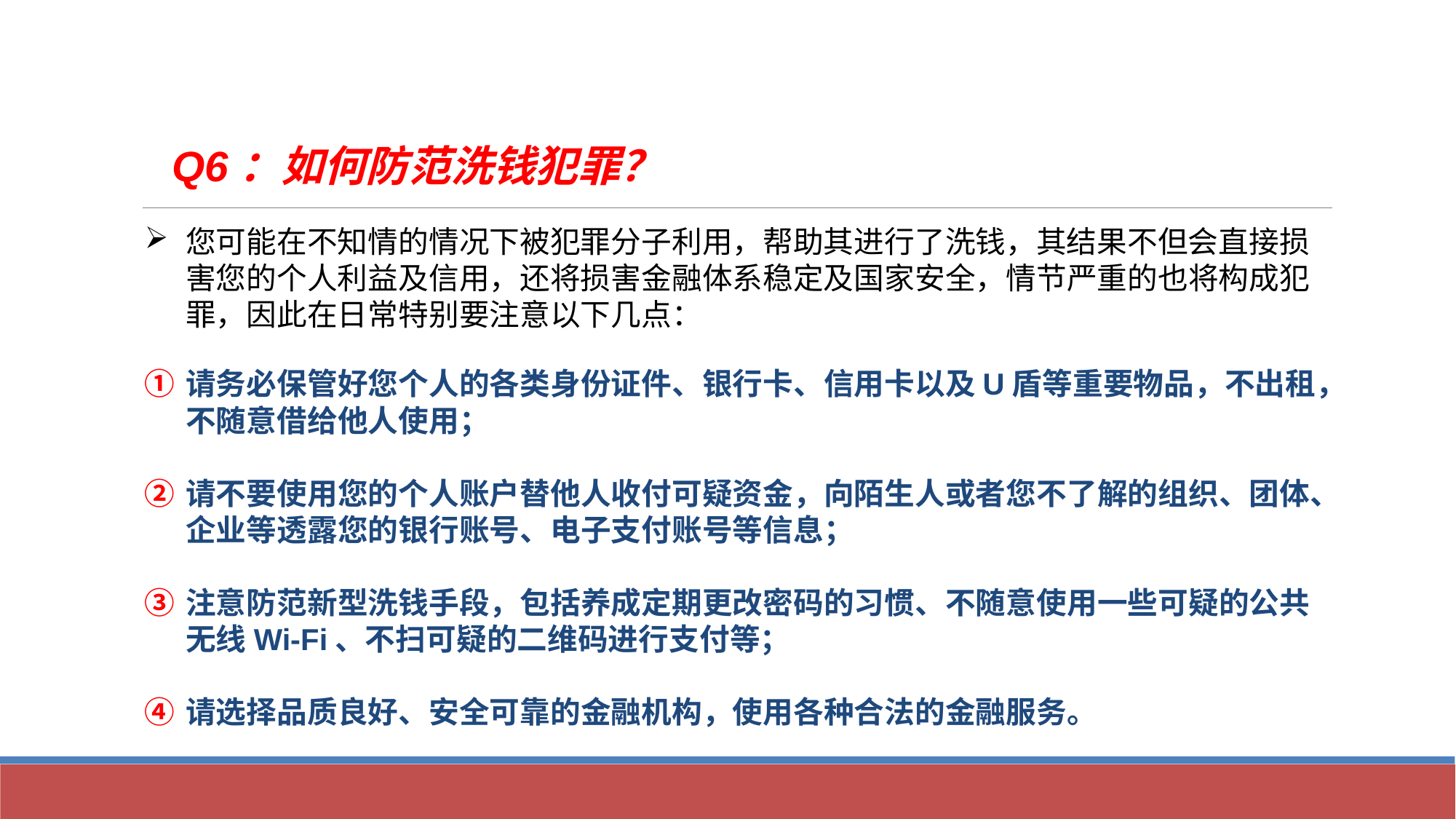

Q6：如何防范洗钱犯罪？

您可能在不知情的情况下被犯罪分子利用，帮助其进行了洗钱，其结果不但会直接损害您的个人利益及信用，还将损害金融体系稳定及国家安全，情节严重的也将构成犯罪，因此在日常特别要注意以下几点：

请务必保管好您个人的各类身份证件、银行卡、信用卡以及U盾等重要物品，不出租，不随意借给他人使用；

请不要使用您的个人账户替他人收付可疑资金，向陌生人或者您不了解的组织、团体、企业等透露您的银行账号、电子支付账号等信息；

注意防范新型洗钱手段，包括养成定期更改密码的习惯、不随意使用一些可疑的公共无线Wi-Fi、不扫可疑的二维码进行支付等；

请选择品质良好、安全可靠的金融机构，使用各种合法的金融服务。